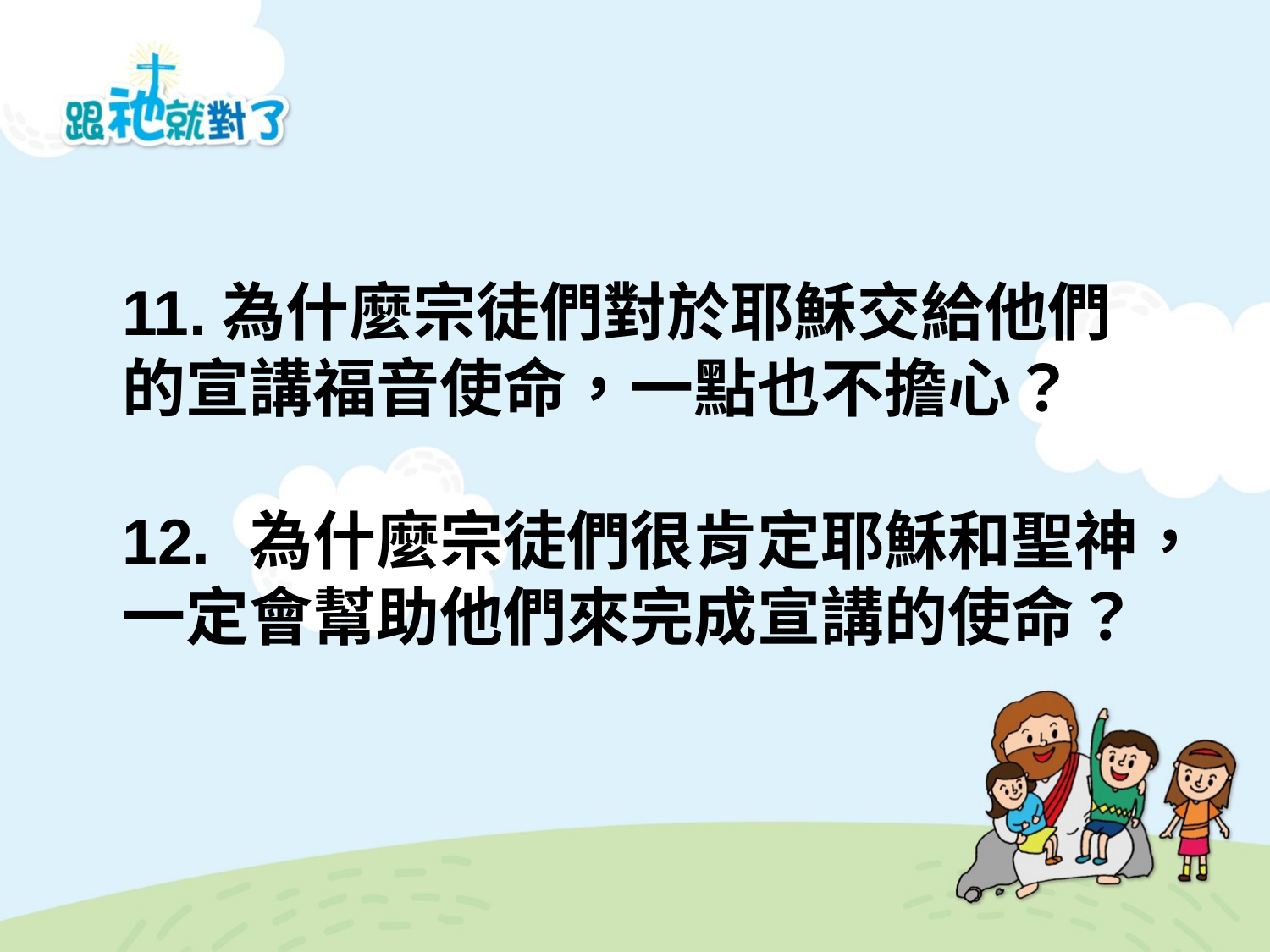

11.為什麼宗徒們對於耶穌交給他們的宣講福音使命，一點也不擔心？

12.	為什麼宗徒們很肯定耶穌和聖神，一定會幫助他們來完成宣講的使命？